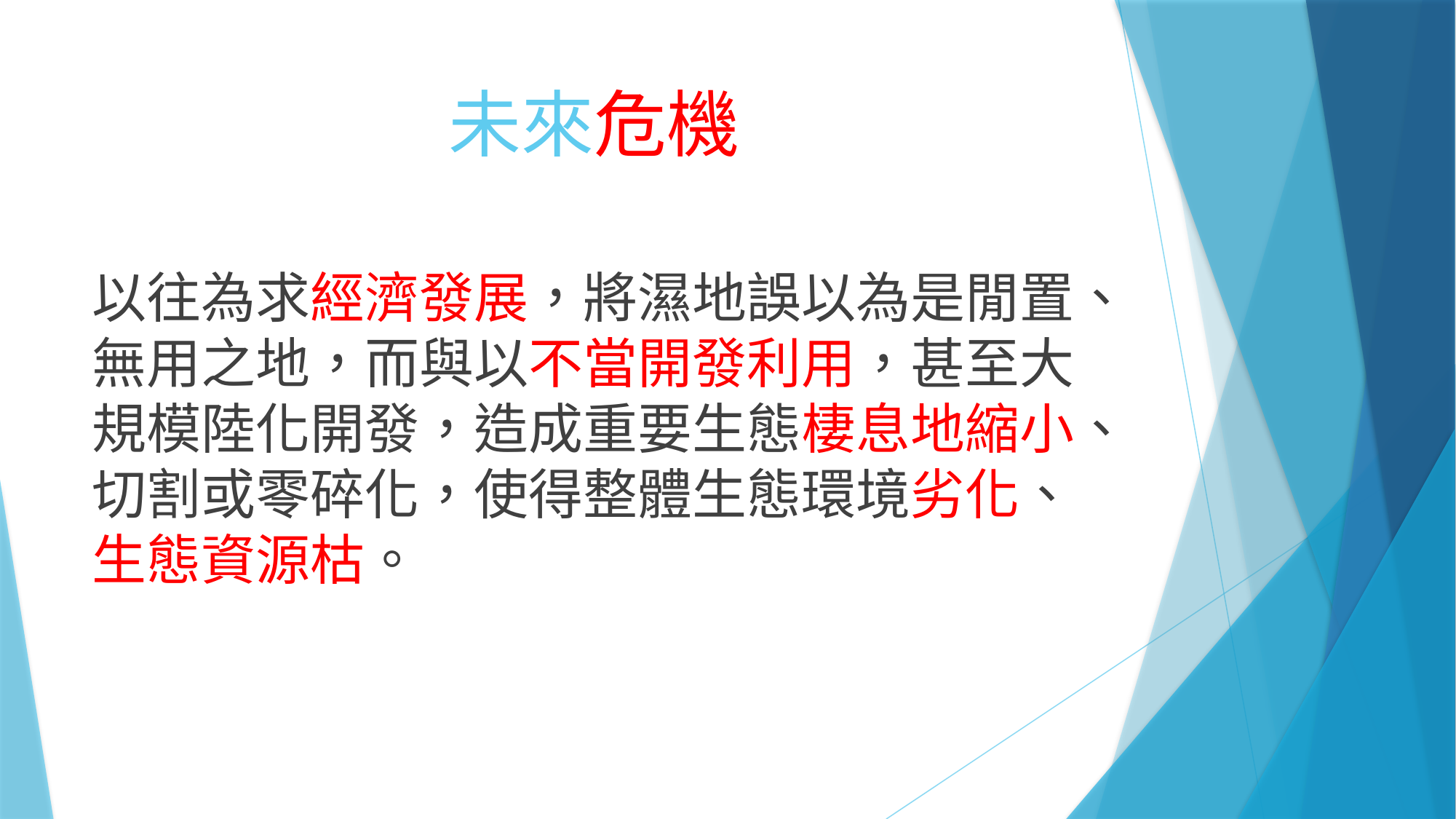

# 未來危機
以往為求經濟發展，將濕地誤以為是閒置、無用之地，而與以不當開發利用，甚至大規模陸化開發，造成重要生態棲息地縮小、切割或零碎化，使得整體生態環境劣化、生態資源枯。